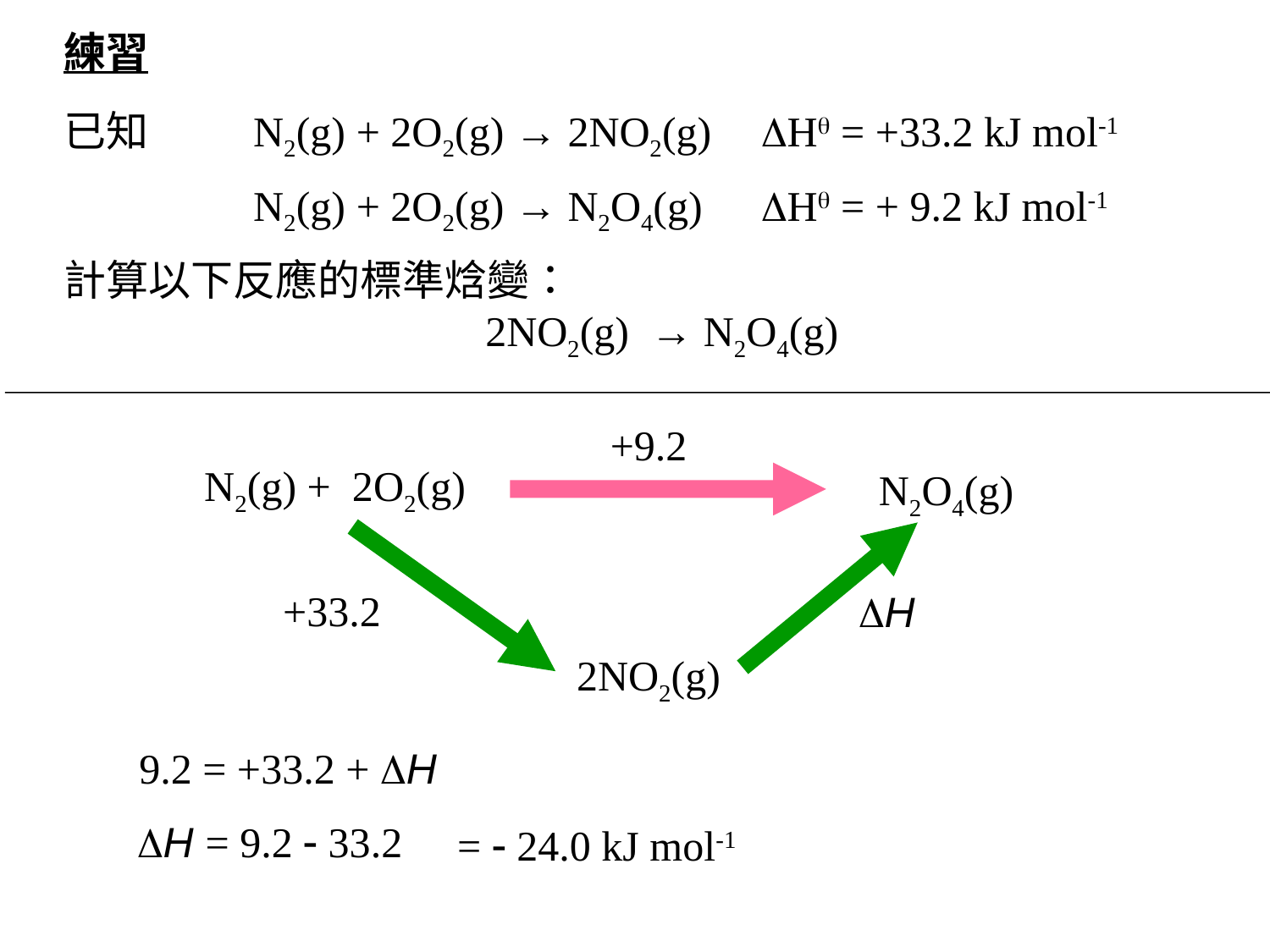

練習
已知	N2(g) + 2O2(g) → 2NO2(g)	ΔHθ = +33.2 kJ mol-1
		N2(g) + 2O2(g) → N2O4(g)	ΔHθ = + 9.2 kJ mol-1
計算以下反應的標準焓變：
2NO2(g)  → N2O4(g)

+9.2
N2(g) +  2O2(g)
N2O4(g)

+33.2
ΔH
2NO2(g)
9.2 = +33.2 + ΔH
ΔH = 9.2 − 33.2
= − 24.0 kJ mol-1